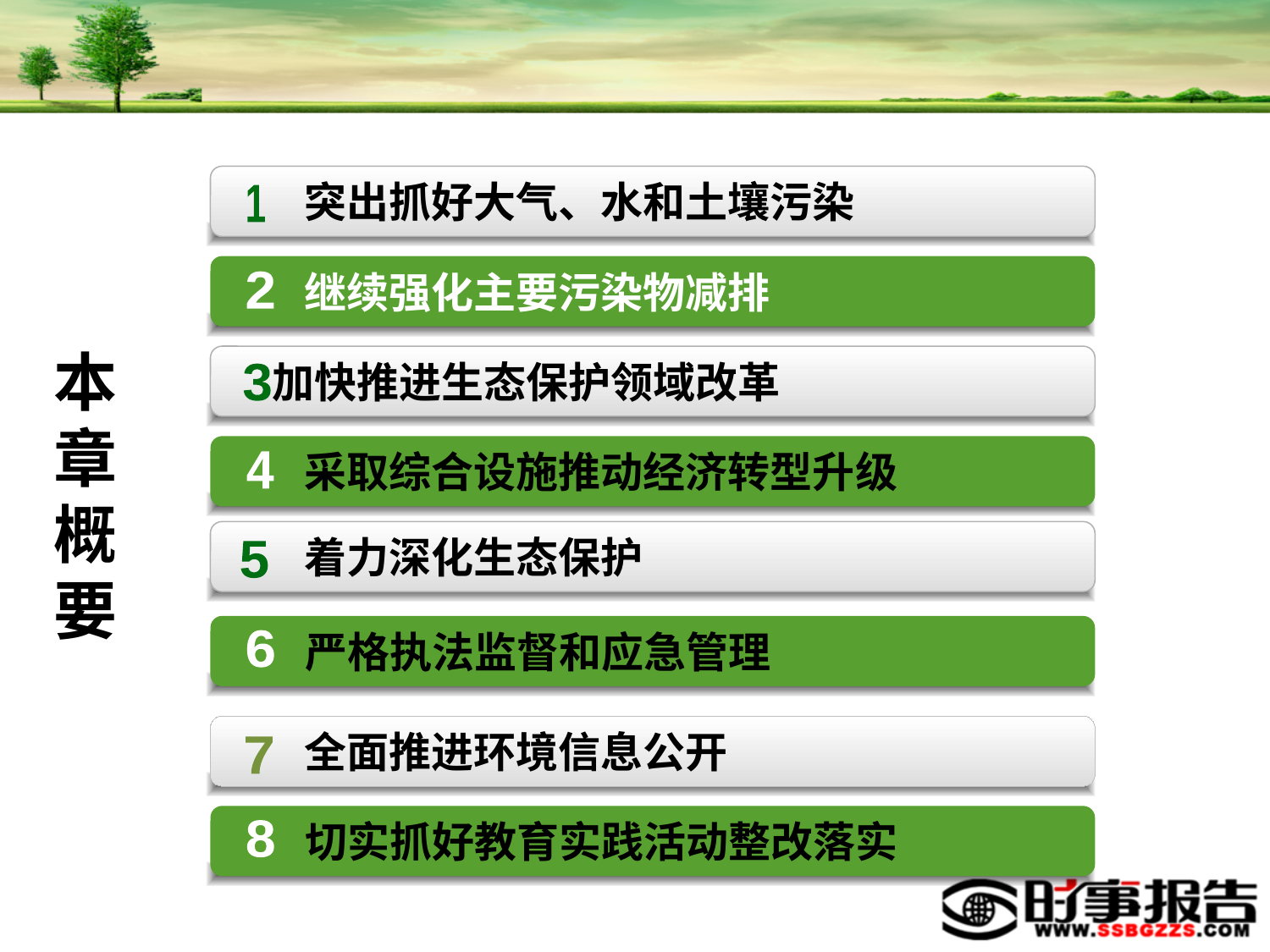

突出抓好大气、水和土壤污染
1

继续强化主要污染物减排
2

   加快推进生态保护领域改革

3

采取综合设施推动经济转型升级

4

着力深化生态保护

5

严格执法监督和应急管理
6

全面推进环境信息公开

7

切实抓好教育实践活动整改落实
8

本章概要